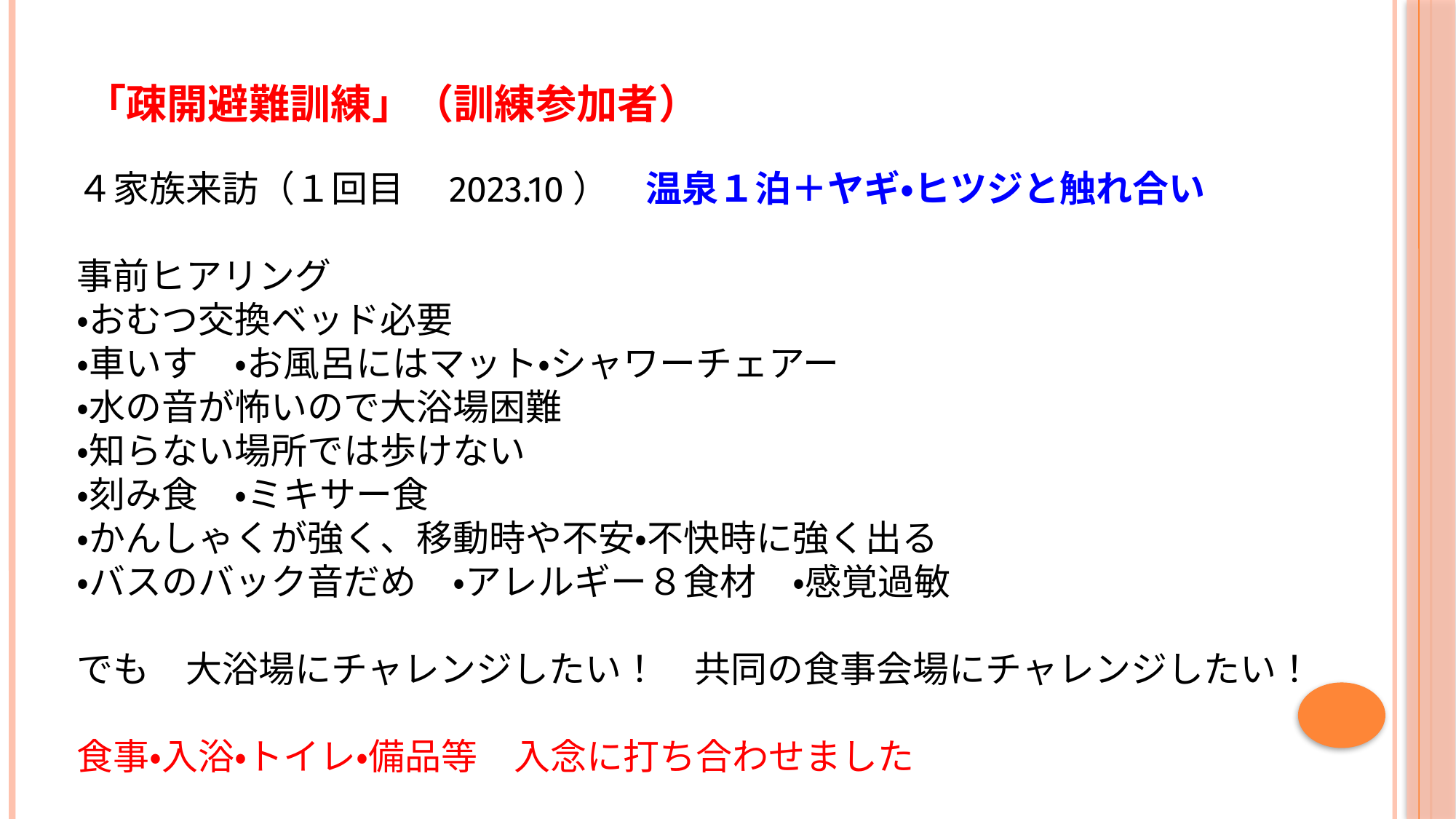

# 「疎開避難訓練」（訓練参加者）
４家族来訪（１回目　2023.10）　温泉１泊＋ヤギ・ヒツジと触れ合い

事前ヒアリング
・おむつ交換ベッド必要
・車いす　・お風呂にはマット・シャワーチェアー
・水の音が怖いので大浴場困難
・知らない場所では歩けない
・刻み食　・ミキサー食
・かんしゃくが強く、移動時や不安・不快時に強く出る
・バスのバック音だめ　・アレルギー８食材　・感覚過敏

でも　大浴場にチャレンジしたい！　共同の食事会場にチャレンジしたい！

食事・入浴・トイレ・備品等　入念に打ち合わせました